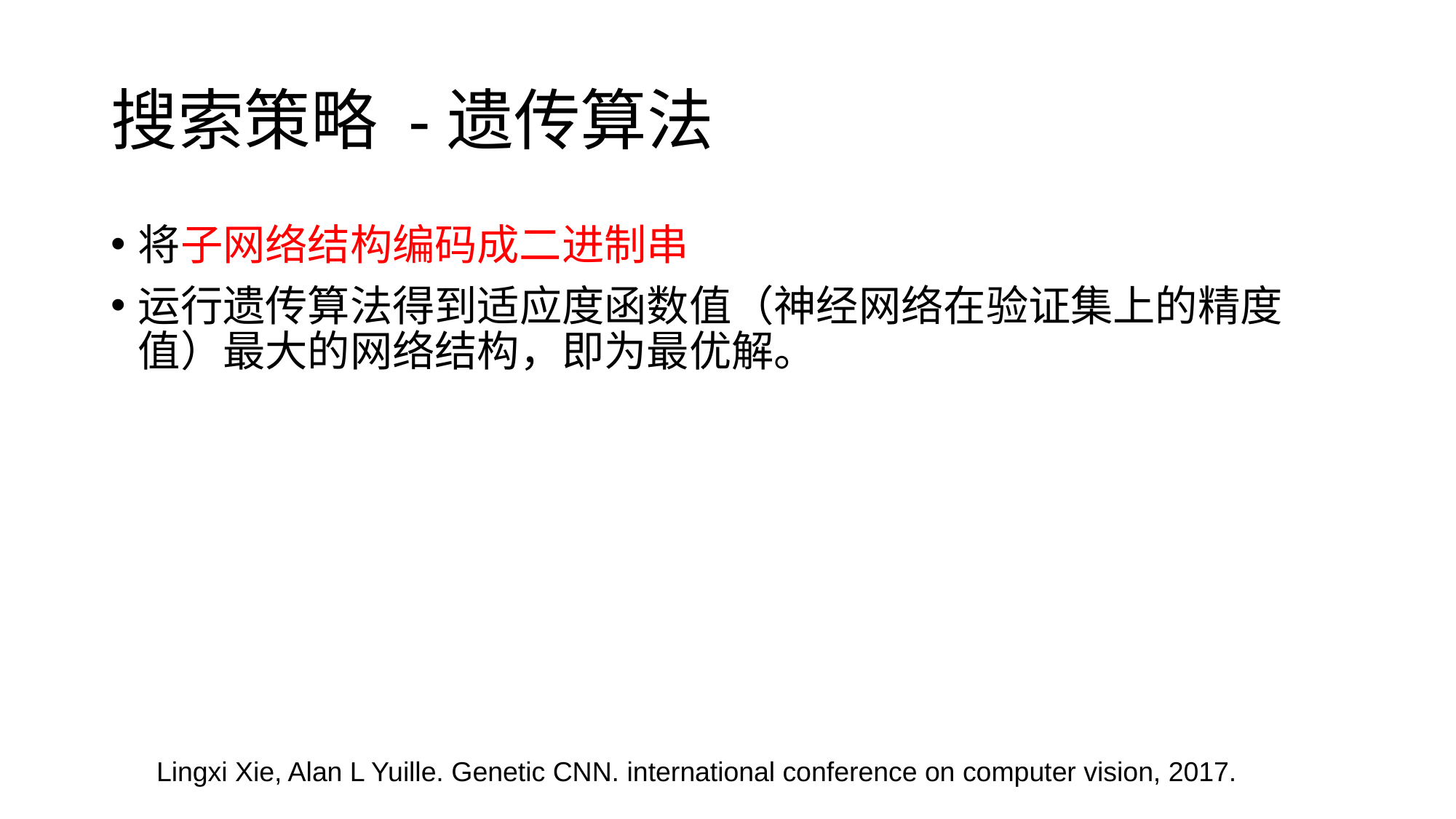

# 搜索策略 -遗传算法
将子网络结构编码成二进制串
运行遗传算法得到适应度函数值（神经网络在验证集上的精度值）最大的网络结构，即为最优解。
Lingxi Xie, Alan L Yuille. Genetic CNN. international conference on computer vision, 2017.